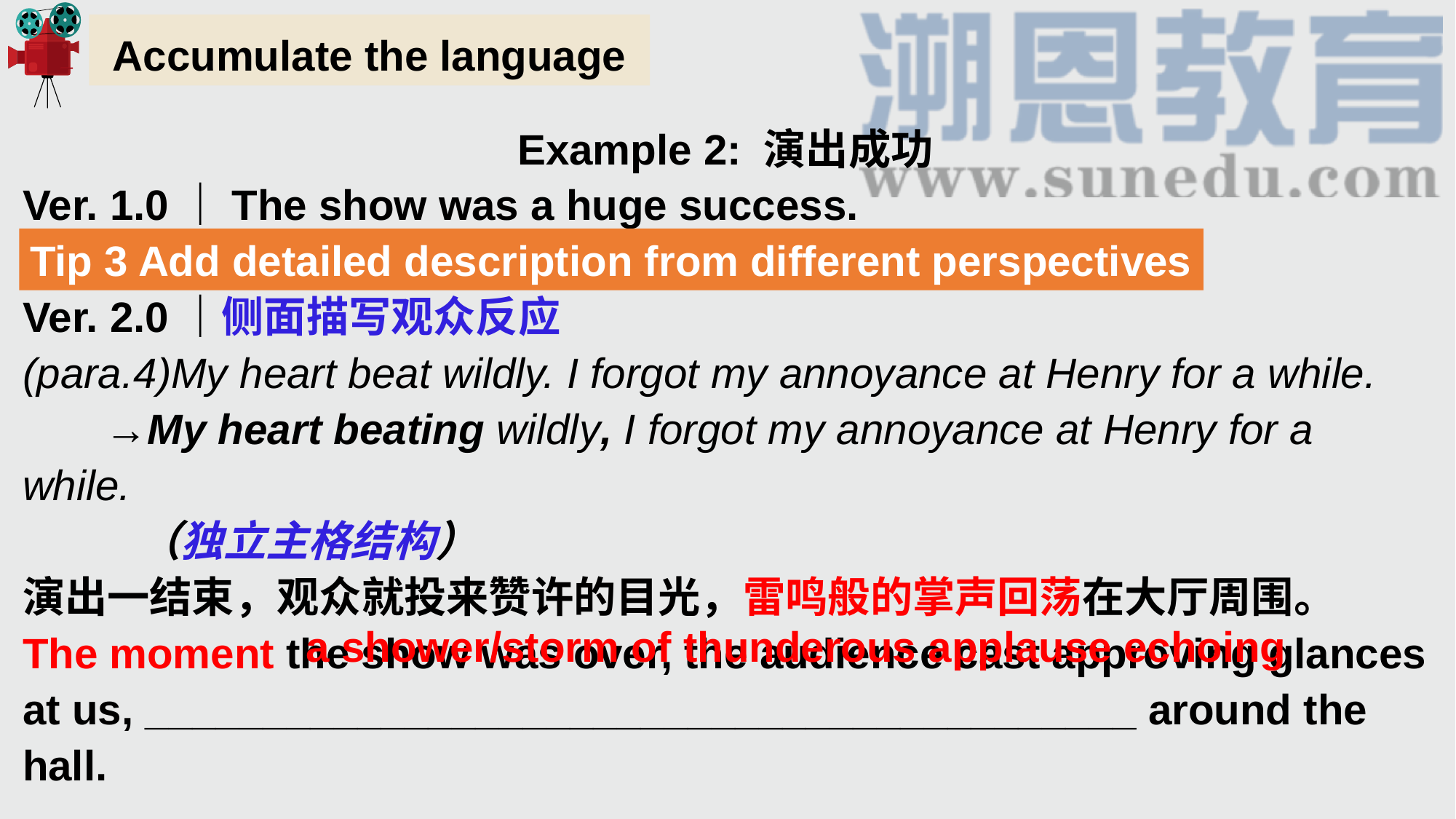

Accumulate the language
Example 2: 演出成功
Ver. 1.0｜The show was a huge success.

Ver. 2.0｜侧面描写观众反应
(para.4)My heart beat wildly. I forgot my annoyance at Henry for a while.
       →My heart beating wildly, I forgot my annoyance at Henry for a while.
           （独立主格结构）
演出一结束，观众就投来赞许的目光，雷鸣般的掌声回荡在大厅周围。
The moment the show was over, the audience cast approving glances at us, __________________________________________ around the hall.
Tip 3 Add detailed description from different perspectives
a shower/storm of thunderous applause echoing